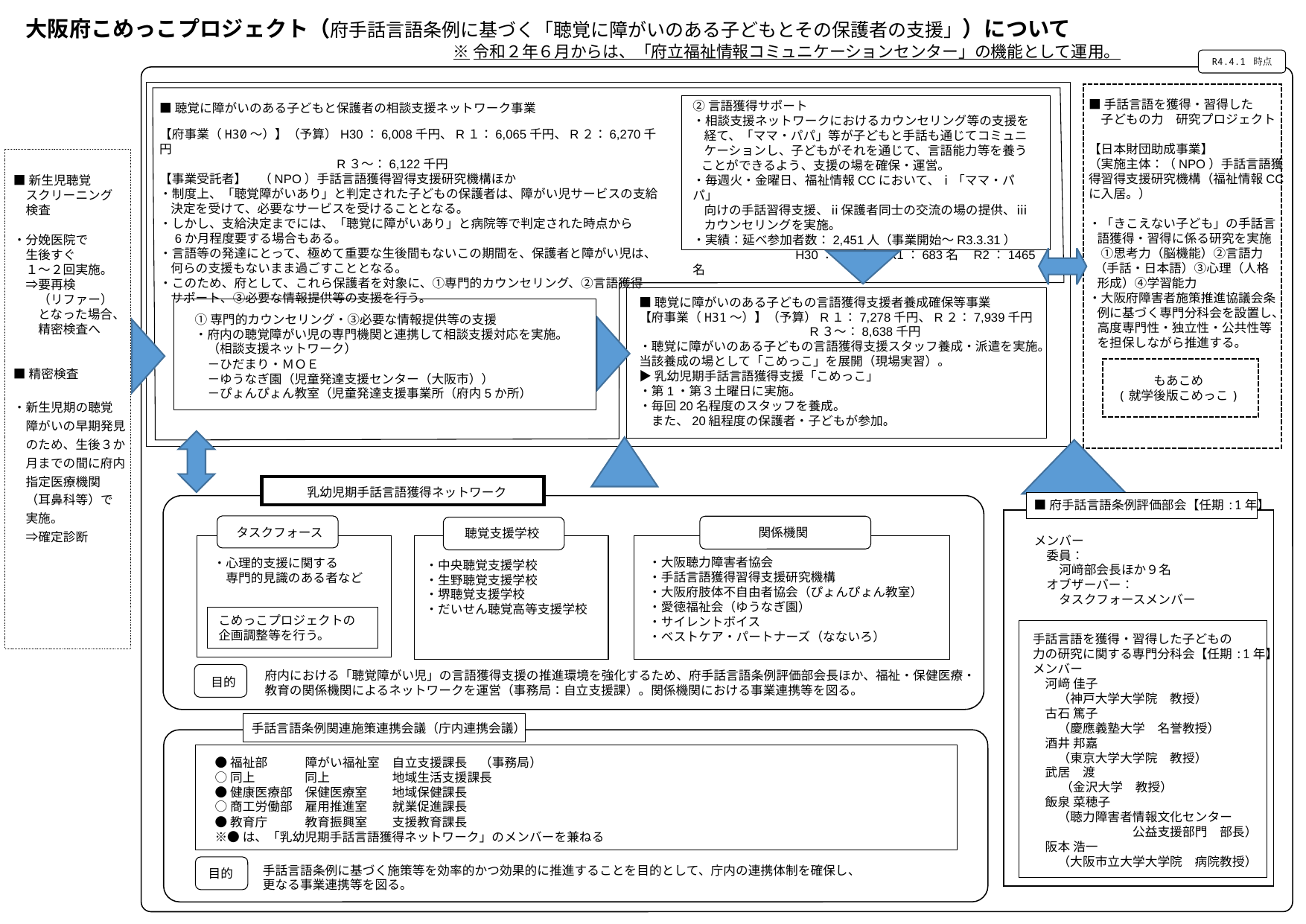

大阪府こめっこプロジェクト（府手話言語条例に基づく「聴覚に障がいのある子どもとその保護者の支援」）について
※令和２年６月からは、「府立福祉情報コミュニケーションセンター」の機能として運用。
R4.4.1 時点

■手話言語を獲得・習得した
　子どもの力　研究プロジェクト

【日本財団助成事業】
（実施主体：（NPO）手話言語獲得習得支援研究機構（福祉情報CCに入居。）

・「きこえない子ども」の手話言
  語獲得・習得に係る研究を実施
　①思考力（脳機能）②言語力
 （手話・日本語）③心理（人格
  形成）④学習能力
・大阪府障害者施策推進協議会条
  例に基づく専門分科会を設置し、
  高度専門性・独立性・公共性等
  を担保しながら推進する。

②言語獲得サポート
・相談支援ネットワークにおけるカウンセリング等の支援を
   経て、「ママ・パパ」等が子どもと手話も通じてコミュニ
   ケーションし、子どもがそれを通じて、言語能力等を養う
  ことができるよう、支援の場を確保・運営。
・毎週火・金曜日、福祉情報CCにおいて、ⅰ「ママ・パパ」
   向けの手話習得支援、ⅱ保護者同士の交流の場の提供、ⅲ
   カウンセリングを実施。
・実績：延べ参加者数：2,451人（事業開始～R3.3.31）
　　　　　　　　H30：303名　R1：683名　R2：1465名
■聴覚に障がいのある子どもと保護者の相談支援ネットワーク事業

【府事業（H30～）】（予算）H30：6,008千円、R１：6,065千円、R２：6,270千円
　　　　　　　　　　　　　　R３～：6,122千円
【事業受託者】　（NPO）手話言語獲得習得支援研究機構ほか
・制度上、「聴覚障がいあり」と判定された子どもの保護者は、障がい児サービスの支給
   決定を受けて、必要なサービスを受けることとなる。
・しかし、支給決定までには、「聴覚に障がいあり」と病院等で判定された時点から
　6か月程度要する場合もある。
・言語等の発達にとって、極めて重要な生後間もないこの期間を、保護者と障がい児は、
   何らの支援もないまま過ごすこととなる。
・このため、府として、これら保護者を対象に、①専門的カウンセリング、②言語獲得
   サポート、③必要な情報提供等の支援を行う。

■新生児聴覚
　スクリーニング
　検査

・分娩医院で
　生後すぐ
　１～２回実施。
　⇒要再検
　　（リファー）
　　となった場合、
　　精密検査へ

■精密検査

・新生児期の聴覚
　障がいの早期発見
　のため、生後３か
　月までの間に府内
　指定医療機関
　（耳鼻科等）で
　実施。
　⇒確定診断

■聴覚に障がいのある子どもの言語獲得支援者養成確保等事業
【府事業（H31～）】（予算）R１：7,278千円、R２：7,939千円
　　　　　　　　　　　　　  R３～：8,638千円
・聴覚に障がいのある子どもの言語獲得支援スタッフ養成・派遣を実施。当該養成の場として「こめっこ」を展開（現場実習）。
▶乳幼児期手話言語獲得支援「こめっこ」
・第1・第３土曜日に実施。
・毎回20名程度のスタッフを養成。
　また、20組程度の保護者・子どもが参加。

①専門的カウンセリング・③必要な情報提供等の支援
・府内の聴覚障がい児の専門機関と連携して相談支援対応を実施。
　（相談支援ネットワーク）
　－ひだまり・ＭＯＥ
　－ゆうなぎ園（児童発達支援センター（大阪市））
　－ぴょんぴょん教室（児童発達支援事業所（府内5か所）

もあこめ
(就学後版こめっこ)

乳幼児期手話言語獲得ネットワーク
■府手話言語条例評価部会【任期:1年】

　メンバー
　　委員：
　　　河﨑部会長ほか９名
　　オブザーバー：
　　　タスクフォースメンバー

関係機関
タスクフォース
聴覚支援学校

・大阪聴力障害者協会
・手話言語獲得習得支援研究機構
・大阪府肢体不自由者協会（ぴょんぴょん教室）
・愛徳福祉会（ゆうなぎ園）
・サイレントボイス
・ベストケア・パートナーズ（なないろ）
・心理的支援に関する
　専門的見識のある者など

・中央聴覚支援学校
・生野聴覚支援学校
・堺聴覚支援学校
・だいせん聴覚高等支援学校
こめっこプロジェクトの企画調整等を行う。

手話言語を獲得・習得した子どもの
力の研究に関する専門分科会【任期:1年】
メンバー
　河﨑 佳子
　　（神戸大学大学院　教授）
　古石 篤子
　　（慶應義塾大学　名誉教授）
　酒井 邦嘉
　　（東京大学大学院　教授）
　武居　渡
　　 （金沢大学　教授）
　飯泉 菜穂子
　　（聴力障害者情報文化センター
　　　　　　　　公益支援部門　部長）
　阪本 浩一
　　（大阪市立大学大学院　病院教授）
府内における「聴覚障がい児」の言語獲得支援の推進環境を強化するため、府手話言語条例評価部会長ほか、福祉・保健医療・教育の関係機関によるネットワークを運営（事務局：自立支援課）。関係機関における事業連携等を図る。

目的

手話言語条例関連施策連携会議（庁内連携会議）

●福祉部　　　障がい福祉室　自立支援課長　（事務局）
○同上　　　　同上　　　　　地域生活支援課長
●健康医療部　保健医療室　　地域保健課長
○商工労働部　雇用推進室　　就業促進課長
●教育庁　　　教育振興室　　支援教育課長
※●は、「乳幼児期手話言語獲得ネットワーク」のメンバーを兼ねる

手話言語条例に基づく施策等を効率的かつ効果的に推進することを目的として、庁内の連携体制を確保し、更なる事業連携等を図る。
目的